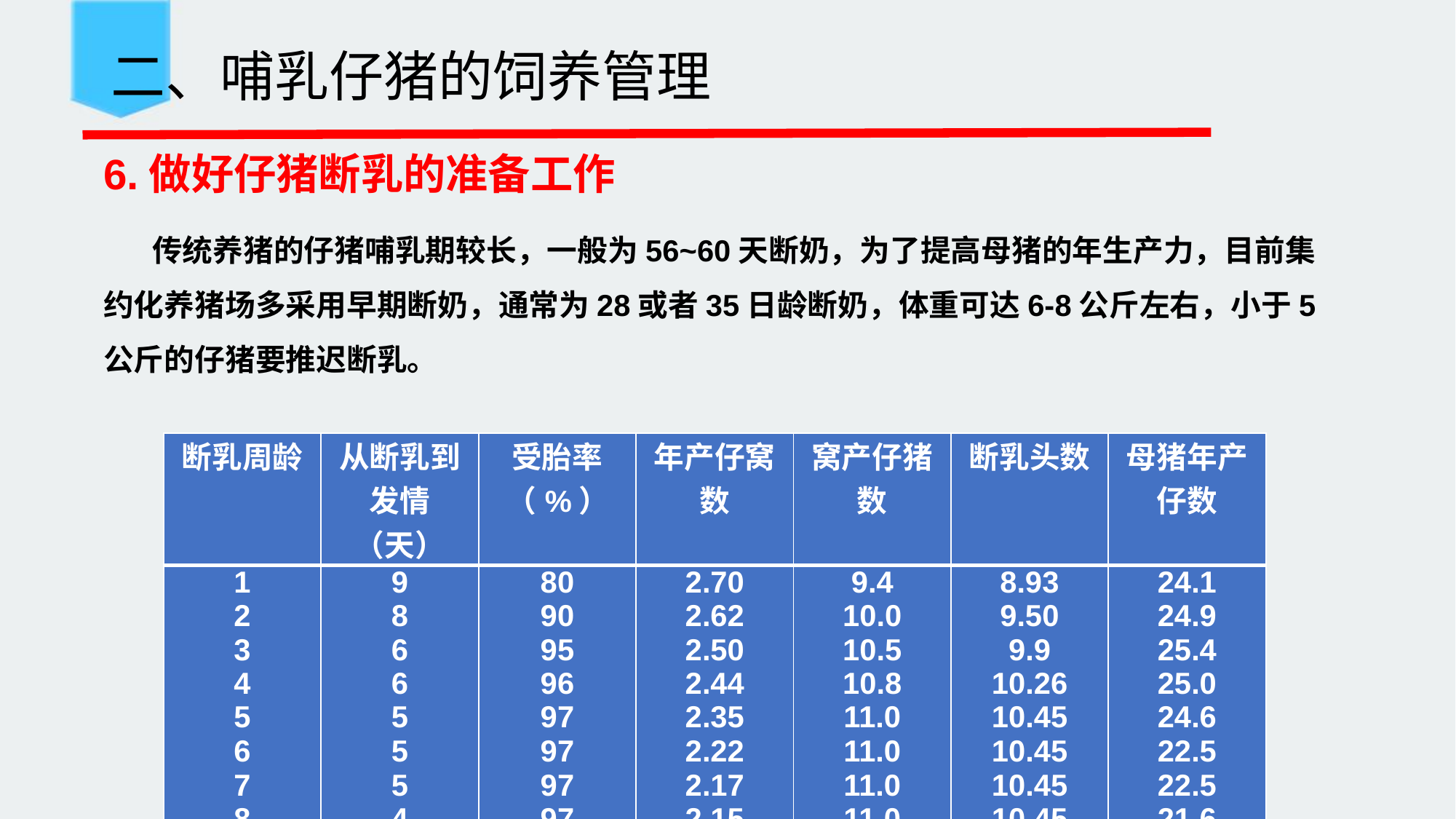

二、哺乳仔猪的饲养管理

6.做好仔猪断乳的准备工作
      传统养猪的仔猪哺乳期较长，一般为56~60天断奶，为了提高母猪的年生产力，目前集约化养猪场多采用早期断奶，通常为28或者35日龄断奶，体重可达6-8公斤左右，小于5公斤的仔猪要推迟断乳。

| 断乳周龄 | 从断乳到发情（天） | 受胎率（%） | 年产仔窝数 | 窝产仔猪数 | 断乳头数 | 母猪年产仔数 |
| --- | --- | --- | --- | --- | --- | --- |
| 1 2 3 4 5 6 7 8 | 9 8 6 6 5 5 5 4 | 80 90 95 96 97 97 97 97 | 2.70 2.62 2.50 2.44 2.35 2.22 2.17 2.15 | 9.4 10.0 10.5 10.8 11.0 11.0 11.0 11.0 | 8.93 9.50 9.9 10.26 10.45 10.45 10.45 10.45 | 24.1 24.9 25.4 25.0 24.6 22.5 22.5 21.6 |